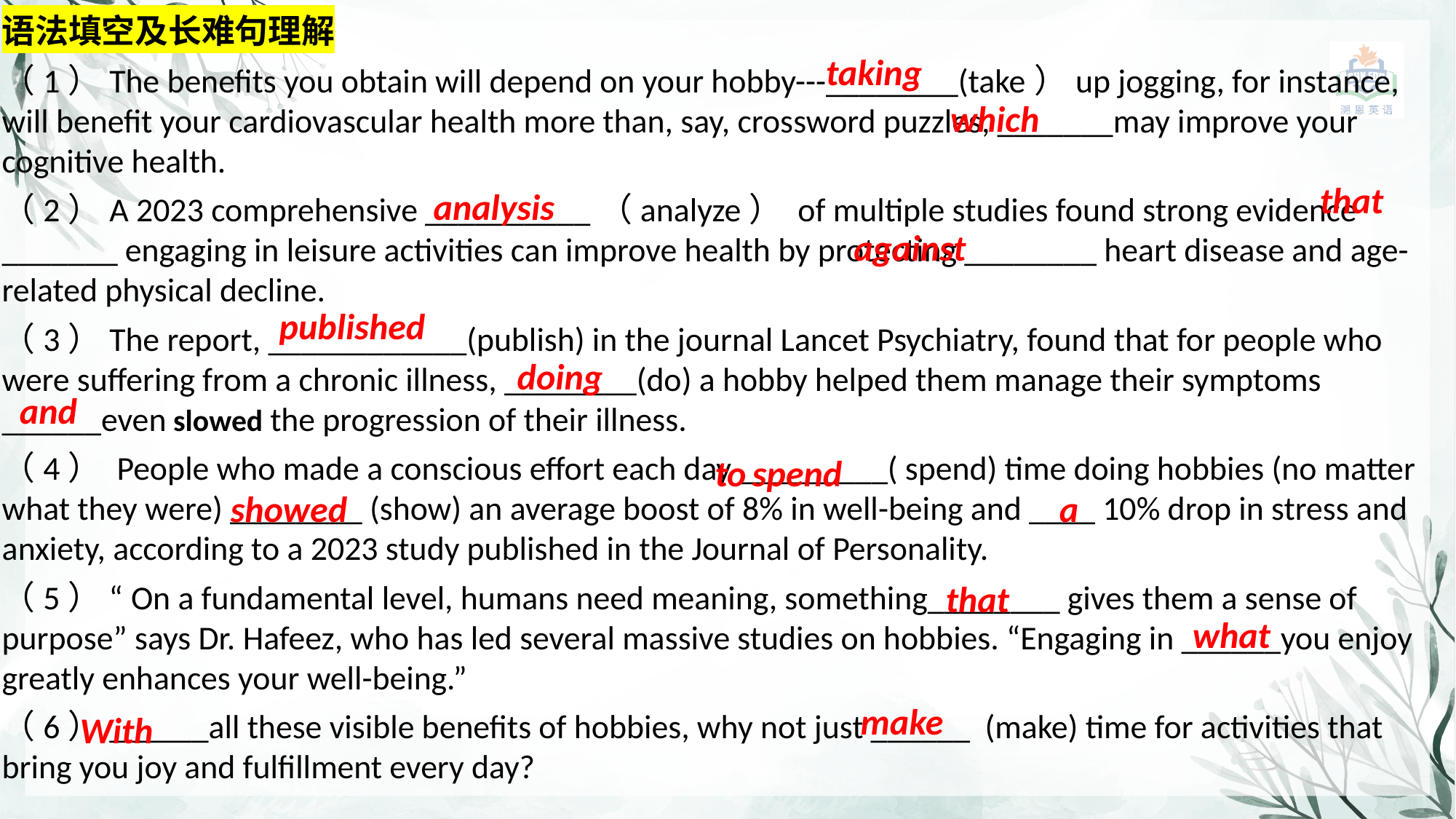

语法填空及长难句理解
（1）The benefits you obtain will depend on your hobby---________(take）up jogging, for instance, will benefit your cardiovascular health more than, say, crossword puzzles, _______may improve your cognitive health.
（2）A 2023 comprehensive __________（analyze） of multiple studies found strong evidence _______ engaging in leisure activities can improve health by protecting ________ heart disease and age-related physical decline.
（3）The report, ____________(publish) in the journal Lancet Psychiatry, found that for people who were suffering from a chronic illness, ________(do) a hobby helped them manage their symptoms ______even slowed the progression of their illness.
（4） People who made a conscious effort each day _________( spend) time doing hobbies (no matter what they were) ________ (show) an average boost of 8% in well-being and ____ 10% drop in stress and anxiety, according to a 2023 study published in the Journal of Personality.
（5） “On a fundamental level, humans need meaning, something________ gives them a sense of purpose” says Dr. Hafeez, who has led several massive studies on hobbies. “Engaging in ______you enjoy greatly enhances your well-being.”
（6）______all these visible benefits of hobbies, why not just ______  (make) time for activities that bring you joy and fulfillment every day?

taking
which
that
analysis
against
published
doing
and
to spend
showed
a
that
what
make
With